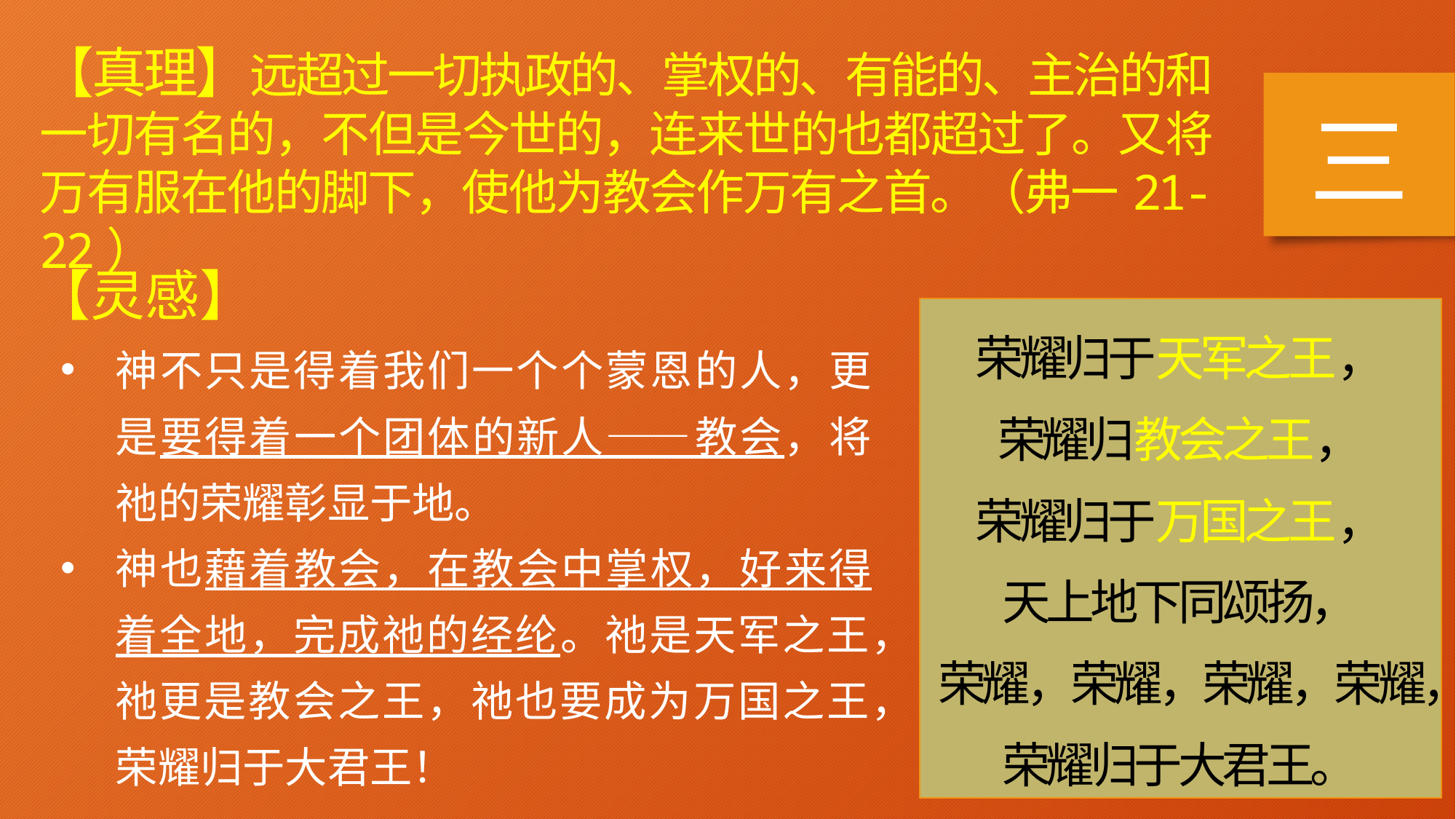

【真理】远超过一切执政的、掌权的、有能的、主治的和一切有名的，不但是今世的，连来世的也都超过了。又将万有服在他的脚下，使他为教会作万有之首。（弗一21-22）
三
【灵感】
荣耀归于天军之王，
荣耀归教会之王，
荣耀归于万国之王，
天上地下同颂扬，
荣耀，荣耀，荣耀，荣耀，
荣耀归于大君王。
神不只是得着我们一个个蒙恩的人，更是要得着一个团体的新人——教会，将祂的荣耀彰显于地。
神也藉着教会，在教会中掌权，好来得着全地，完成祂的经纶。祂是天军之王，祂更是教会之王，祂也要成为万国之王，荣耀归于大君王！